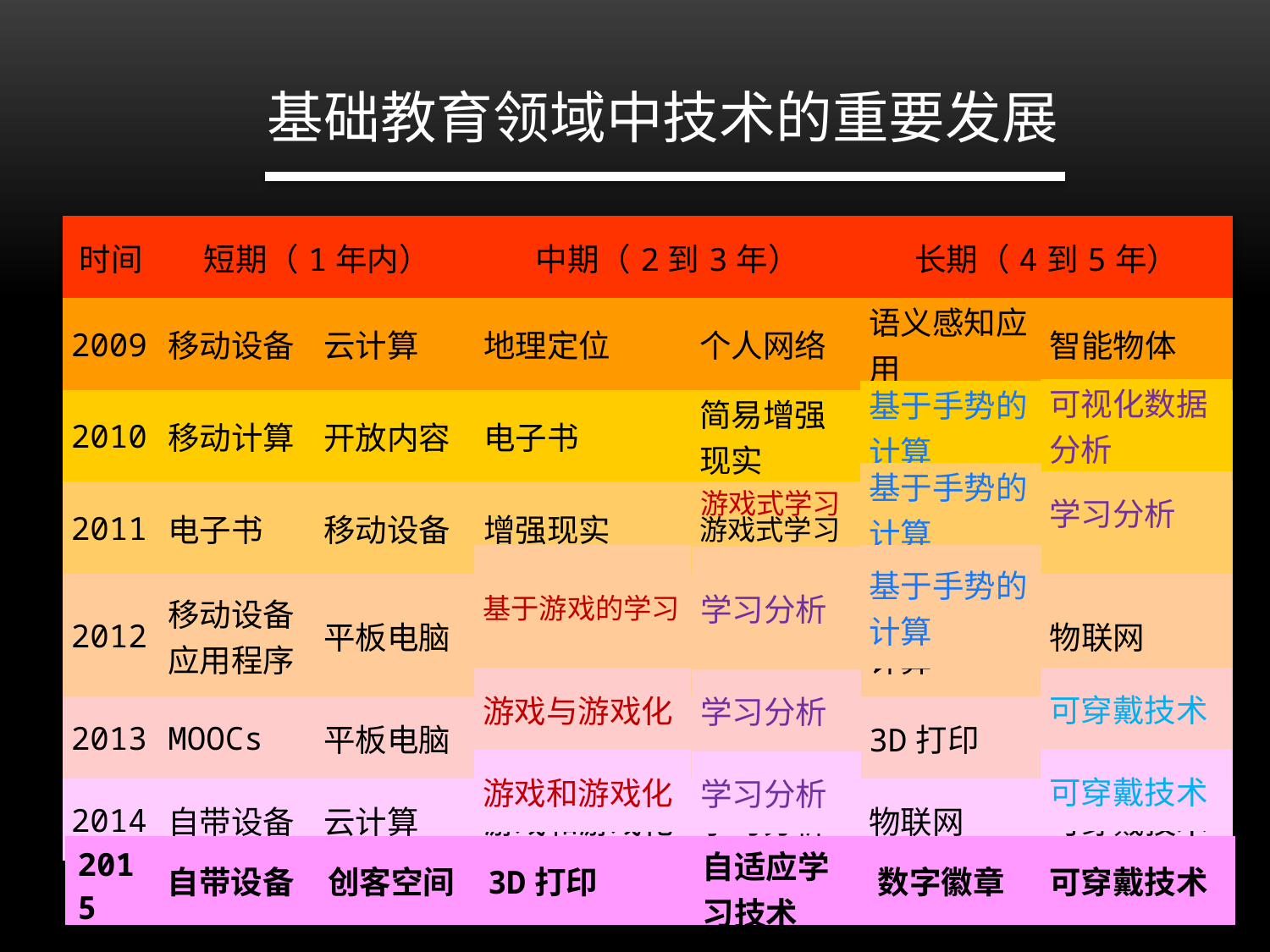

基础教育领域中技术的重要发展
| 时间 | 短期（1年内） |  | 中期（2到3年） |  | 长期（4到5年） |  |
| --- | --- | --- | --- | --- | --- | --- |
| 2009 | 移动设备 | 云计算 | 地理定位 | 个人网络 | 语义感知应用 | 智能物体 |
| 2010 | 移动计算 | 开放内容 | 电子书 | 简易增强现实 | 基于手势的计算 | 可视化数据分析 |
| 2011 | 电子书 | 移动设备 | 增强现实 | 游戏式学习 | 基于手势的计算 | 学习分析 |
| 2012 | 移动设备应用程序 | 平板电脑 | 基于游戏的学习 | 学习分析 | 基于手势的计算 | 物联网 |
| 2013 | MOOCs | 平板电脑 | 游戏与游戏化 | 学习分析 | 3D打印 | 可穿戴技术 |
| 2014 | 自带设备 | 云计算 | 游戏和游戏化 | 学习分析 | 物联网 | 可穿戴技术 |
| 可视化数据分析 |
| --- |
| 学习分析 |
| 基于手势的计算 |
| --- |
| 基于手势的计算 |
| 基于手势的计算 |
游戏式学习
| 基于游戏的学习 |
| --- |
| 游戏与游戏化 |
| 游戏和游戏化 |
| 学习分析 |
| --- |
| 学习分析 |
| 学习分析 |
| 可穿戴技术 |
| --- |
| 可穿戴技术 |
| 2015 | 自带设备 | 创客空间 | 3D打印 | 自适应学习技术 | 数字徽章 | 可穿戴技术 |
| --- | --- | --- | --- | --- | --- | --- |